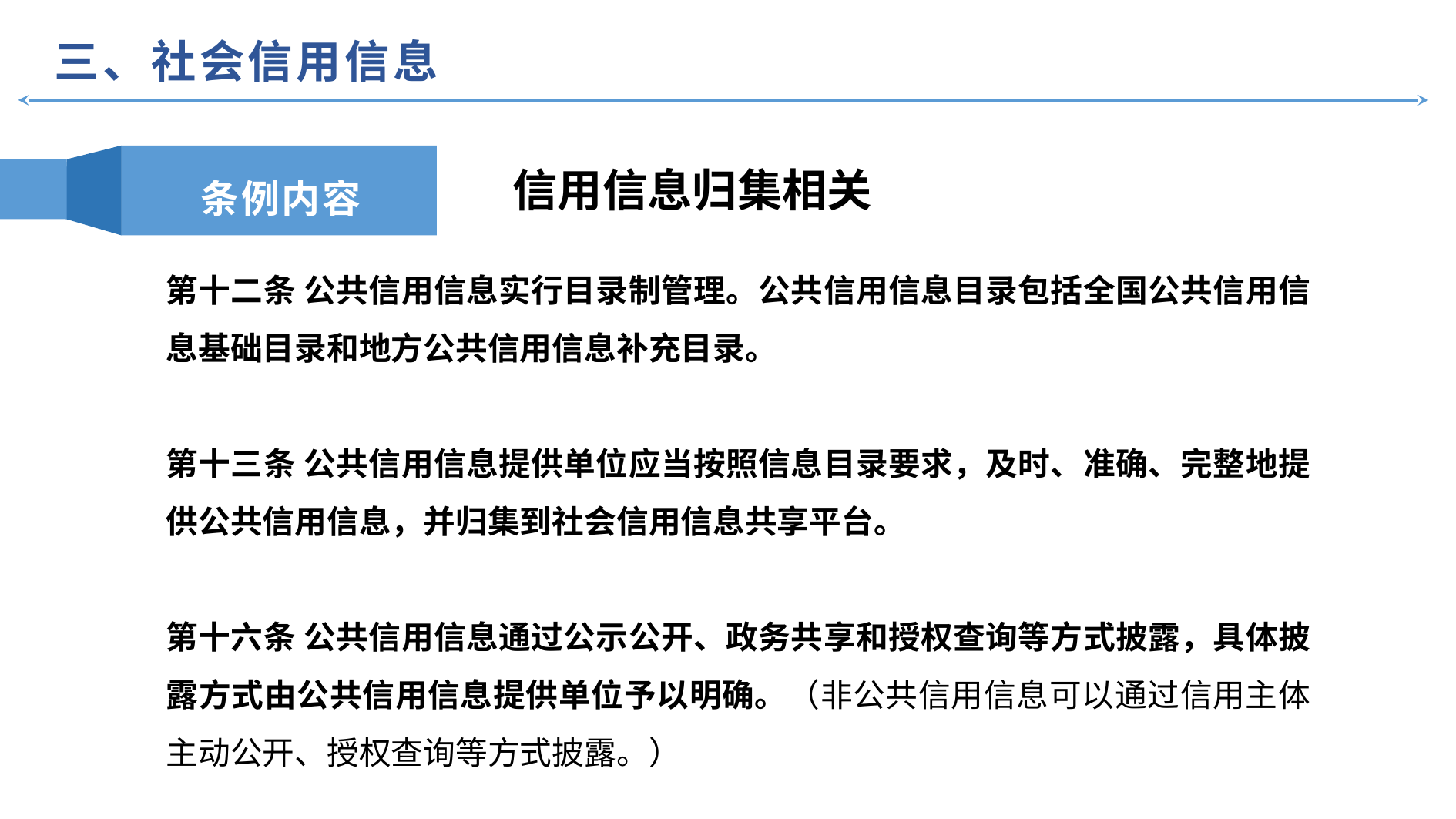

三、社会信用信息

条例内容
信用信息归集相关
第十二条 公共信用信息实行目录制管理。公共信用信息目录包括全国公共信用信息基础目录和地方公共信用信息补充目录。

第十三条 公共信用信息提供单位应当按照信息目录要求，及时、准确、完整地提供公共信用信息，并归集到社会信用信息共享平台。

第十六条 公共信用信息通过公示公开、政务共享和授权查询等方式披露，具体披露方式由公共信用信息提供单位予以明确。（非公共信用信息可以通过信用主体主动公开、授权查询等方式披露。）